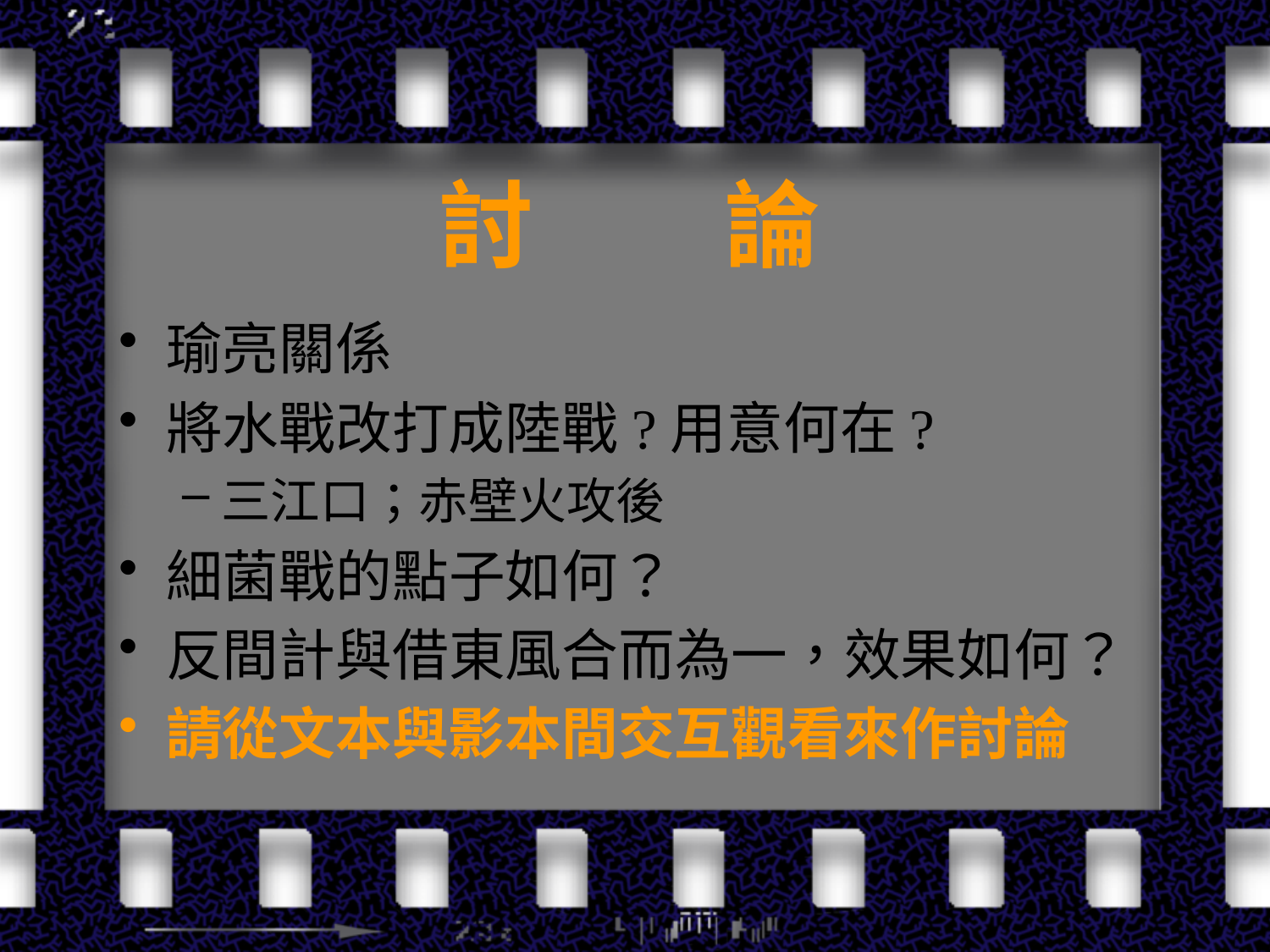

# 討　　論
瑜亮關係
將水戰改打成陸戰?用意何在?
三江口；赤壁火攻後
細菌戰的點子如何？
反間計與借東風合而為一，效果如何？
請從文本與影本間交互觀看來作討論